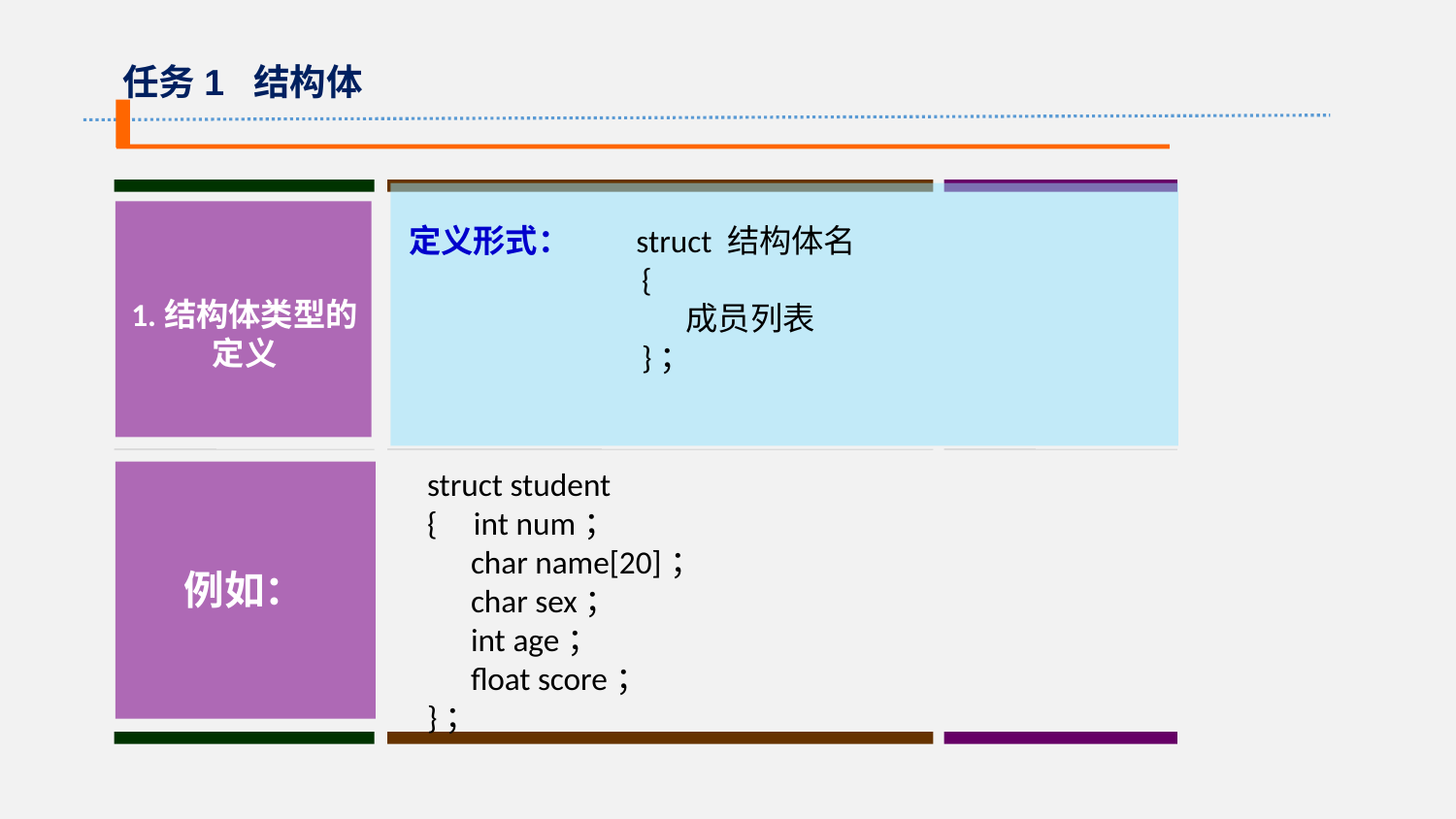

任务1  结构体

定义形式：        struct 结构体名
                                {
                                     成员列表
                                }；
1.结构体类型的
定义

struct student
{     int num；
      char name[20]；
      char sex；
      int age；
      float score；
}；

例如：